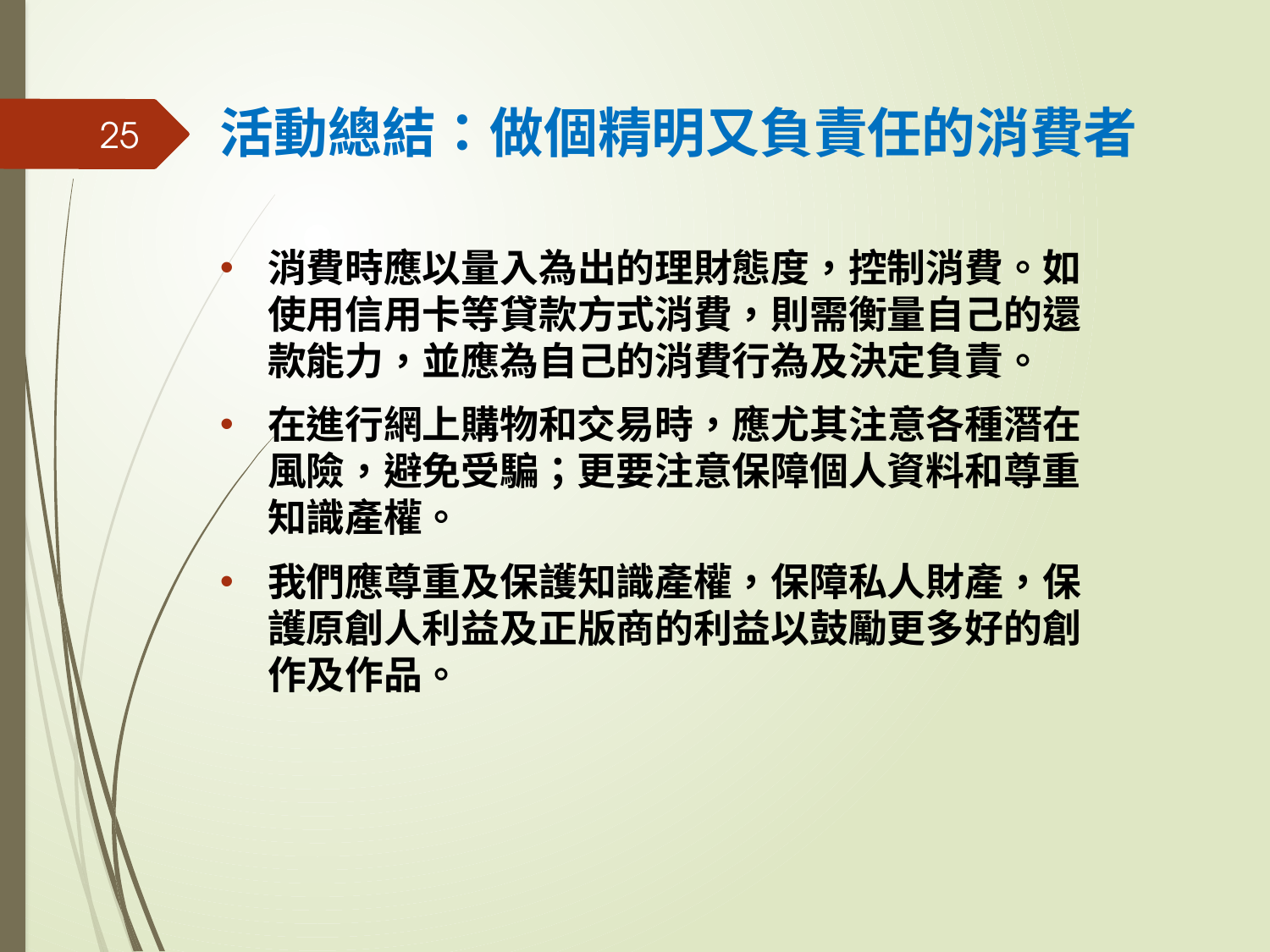

# 活動總結：做個精明又負責任的消費者
25
消費時應以量入為出的理財態度，控制消費。如使用信用卡等貸款方式消費，則需衡量自己的還款能力，並應為自己的消費行為及決定負責。
在進行網上購物和交易時，應尤其注意各種潛在風險，避免受騙；更要注意保障個人資料和尊重知識產權。
我們應尊重及保護知識產權，保障私人財產，保護原創人利益及正版商的利益以鼓勵更多好的創作及作品。